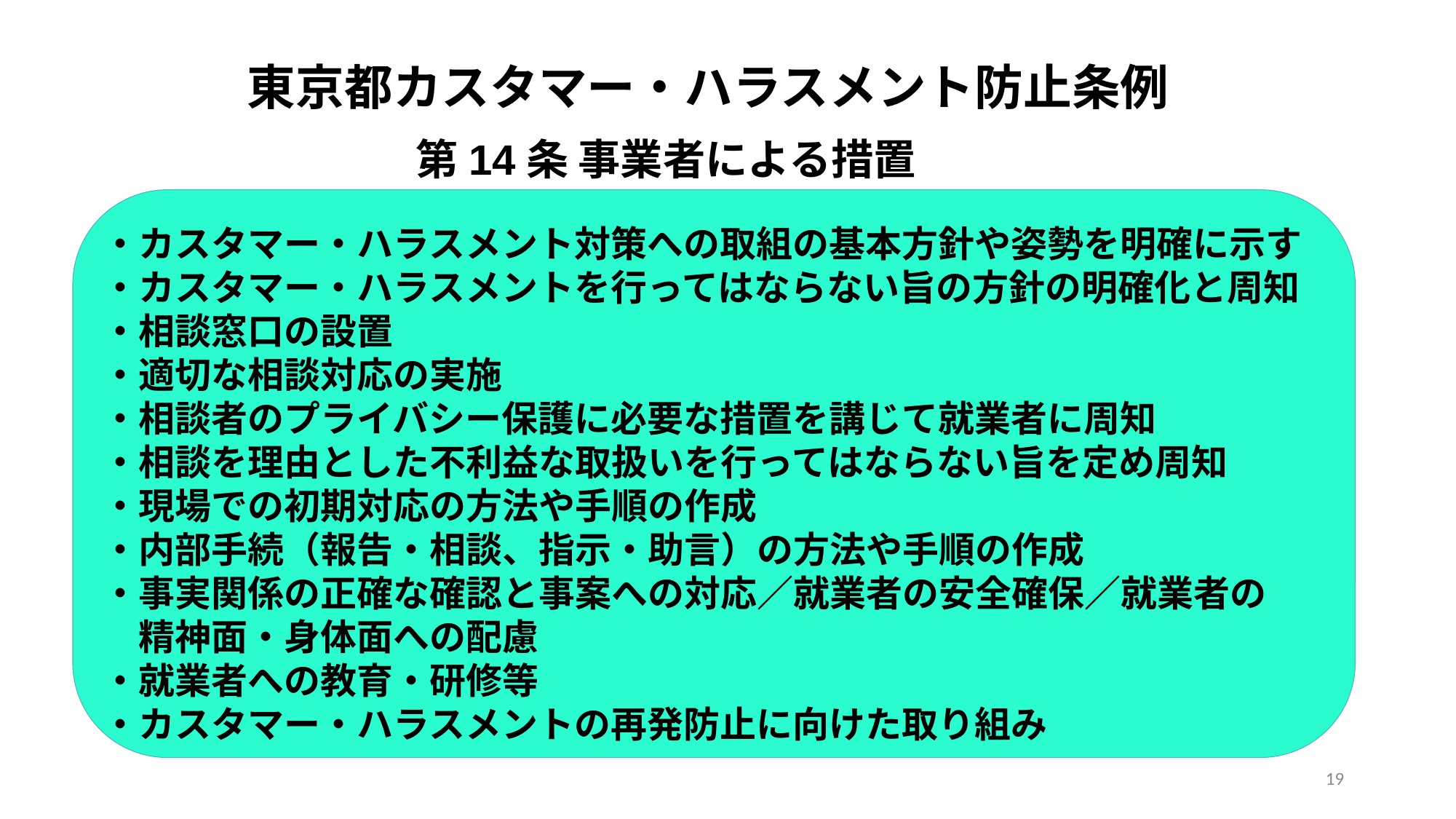

# 東京都カスタマー・ハラスメント防止条例
第14条 事業者による措置

・カスタマー・ハラスメント対策への取組の基本方針や姿勢を明確に示す
・カスタマー・ハラスメントを行ってはならない旨の方針の明確化と周知
・相談窓口の設置
・適切な相談対応の実施
・相談者のプライバシー保護に必要な措置を講じて就業者に周知
・相談を理由とした不利益な取扱いを行ってはならない旨を定め周知
・現場での初期対応の方法や手順の作成
・内部手続（報告・相談、指示・助言）の方法や手順の作成
・事実関係の正確な確認と事案への対応／就業者の安全確保／就業者の
　精神面・身体面への配慮
・就業者への教育・研修等
・カスタマー・ハラスメントの再発防止に向けた取り組み
19